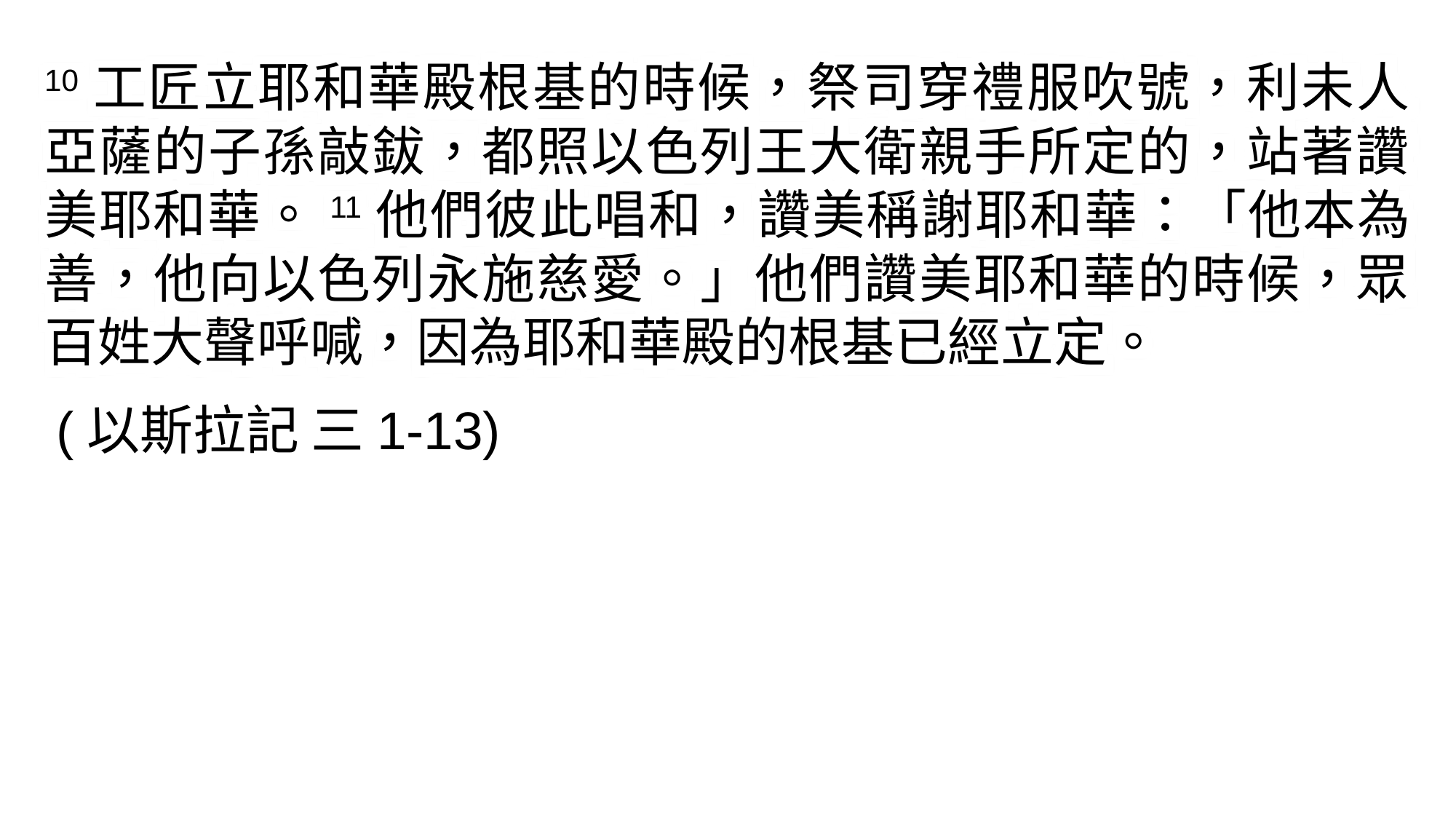

10工匠立耶和華殿根基的時候，祭司穿禮服吹號，利未人亞薩的子孫敲鈸，都照以色列王大衛親手所定的，站著讚美耶和華。11他們彼此唱和，讚美稱謝耶和華：「他本為善，他向以色列永施慈愛。」他們讚美耶和華的時候，眾百姓大聲呼喊，因為耶和華殿的根基已經立定。
(以斯拉記 三1-13)